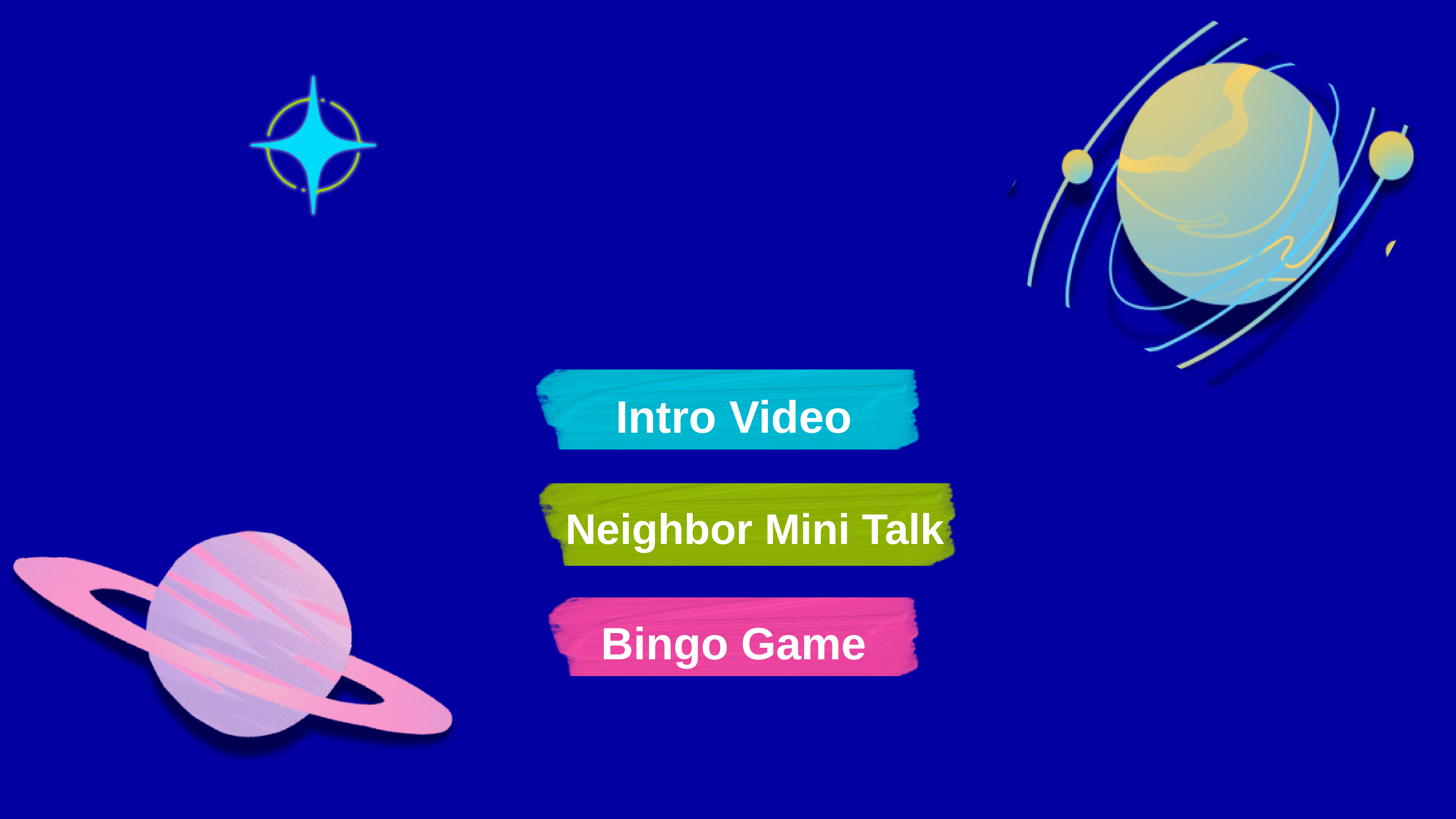

活动流程
AGENDA

Intro Video

 Neighbor Mini Talk

Bingo Game